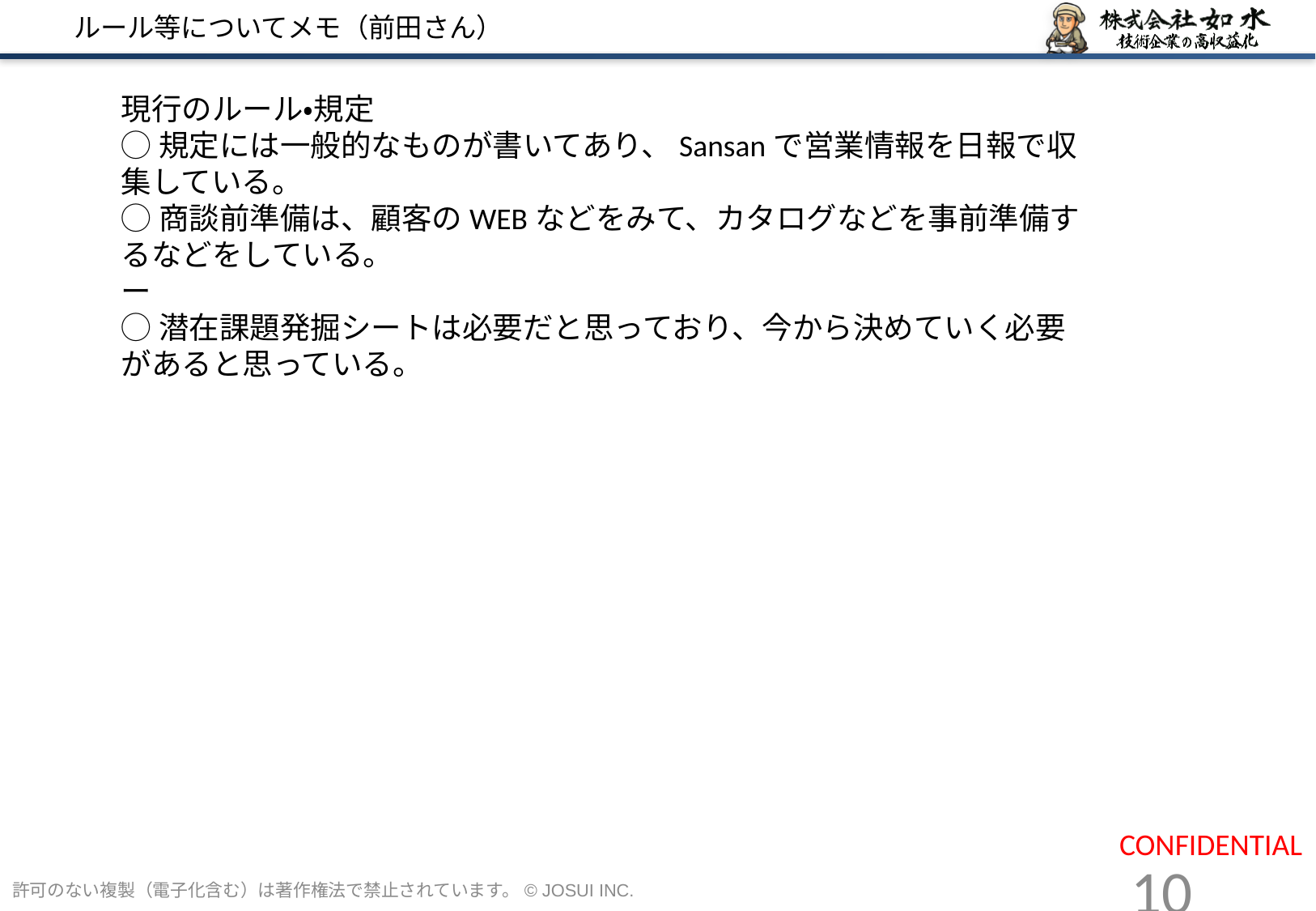

# ルール等についてメモ（前田さん）
現行のルール・規定
◯規定には一般的なものが書いてあり、Sansanで営業情報を日報で収集している。
◯商談前準備は、顧客のWEBなどをみて、カタログなどを事前準備するなどをしている。
ー
◯潜在課題発掘シートは必要だと思っており、今から決めていく必要があると思っている。
許可のない複製（電子化含む）は著作権法で禁止されています。© JOSUI INC.
10